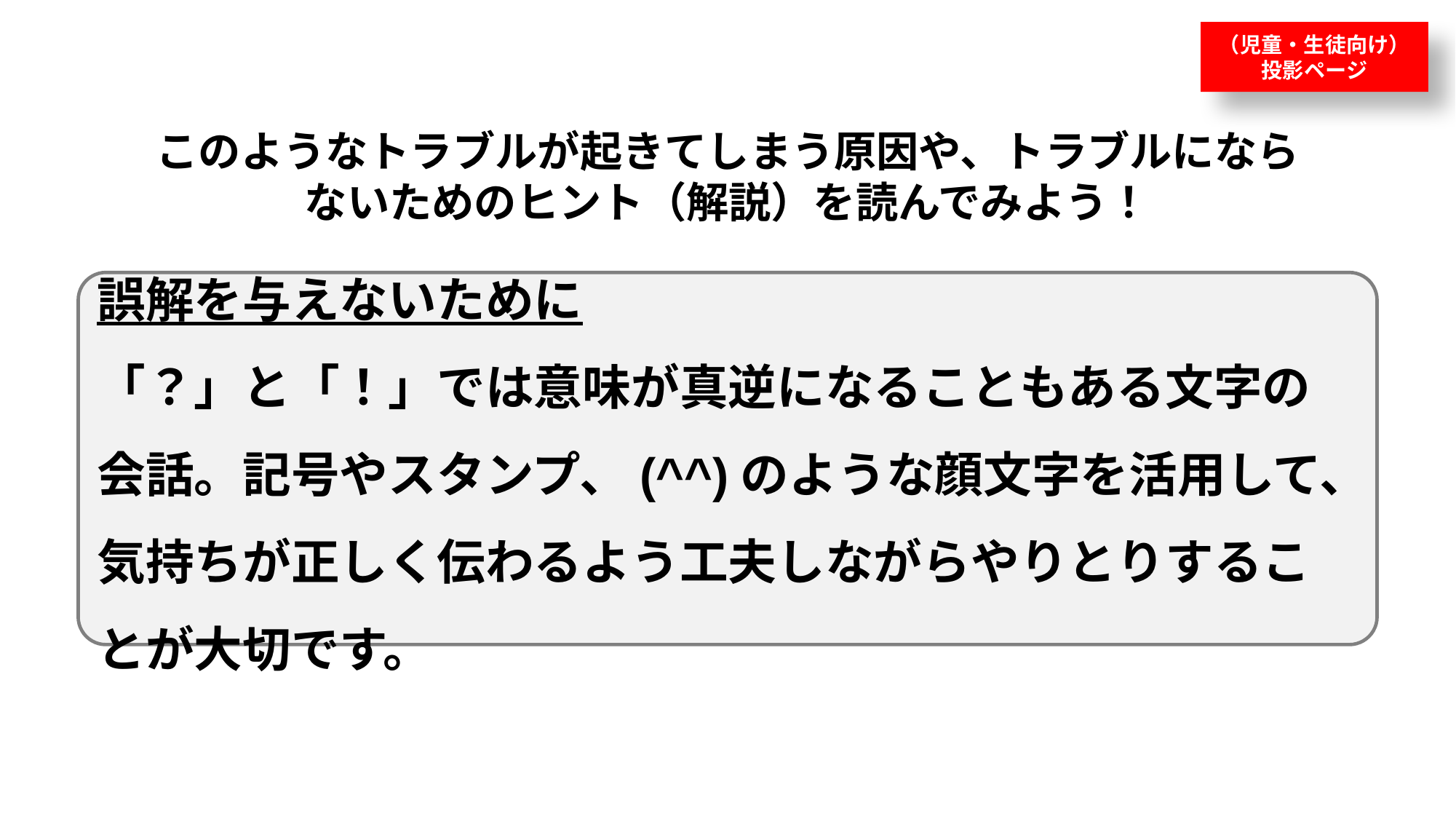

（児童・生徒向け）
投影ページ
このようなトラブルが起きてしまう原因や、トラブルにならないためのヒント（解説）を読んでみよう！
誤解を与えないために
「？」と「！」では意味が真逆になることもある文字の会話。記号やスタンプ、(^^)のような顔文字を活用して、気持ちが正しく伝わるよう工夫しながらやりとりすることが大切です。